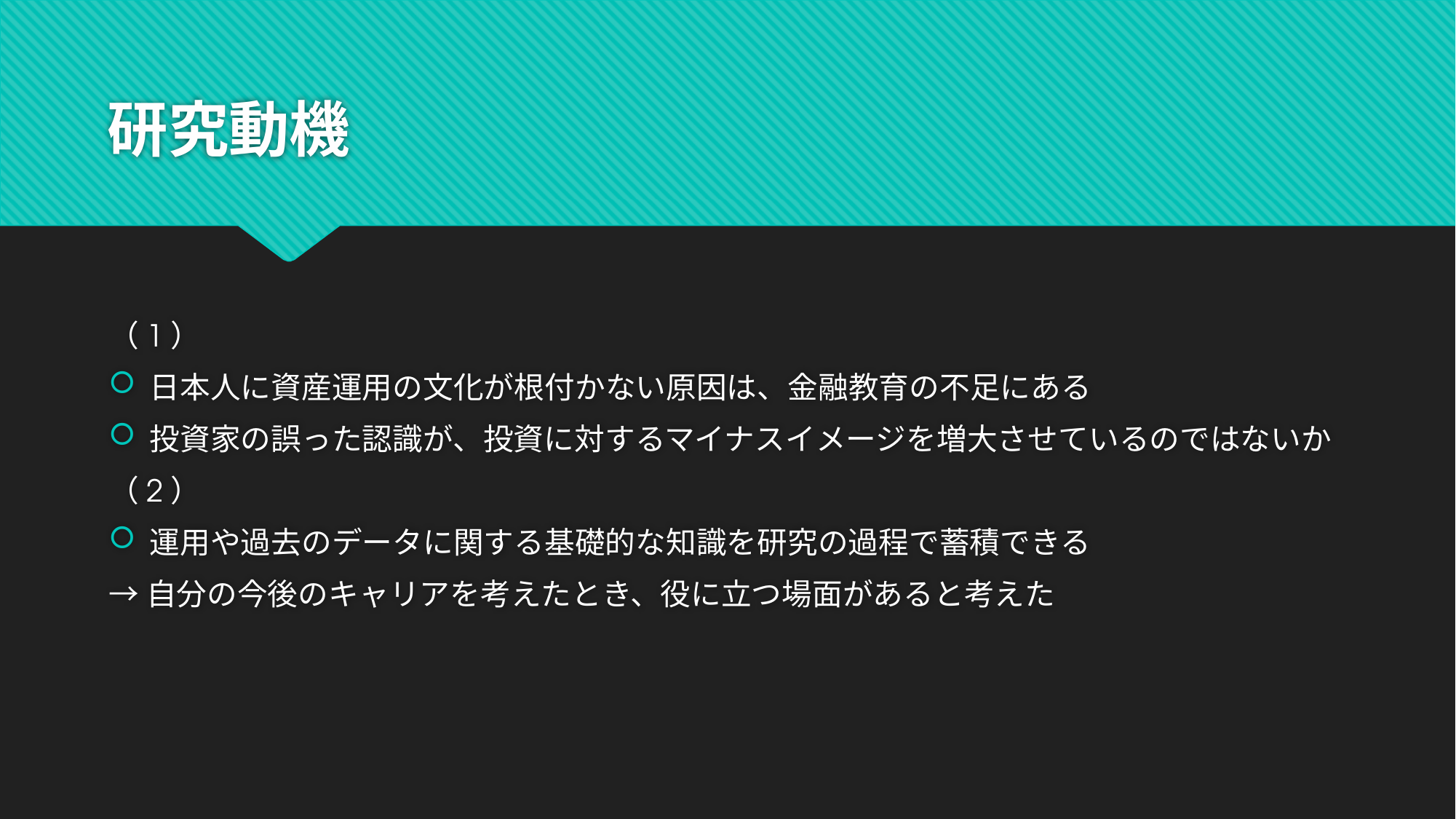

# 研究動機
（1）
日本人に資産運用の文化が根付かない原因は、金融教育の不足にある
投資家の誤った認識が、投資に対するマイナスイメージを増大させているのではないか
（2）
運用や過去のデータに関する基礎的な知識を研究の過程で蓄積できる
→自分の今後のキャリアを考えたとき、役に立つ場面があると考えた